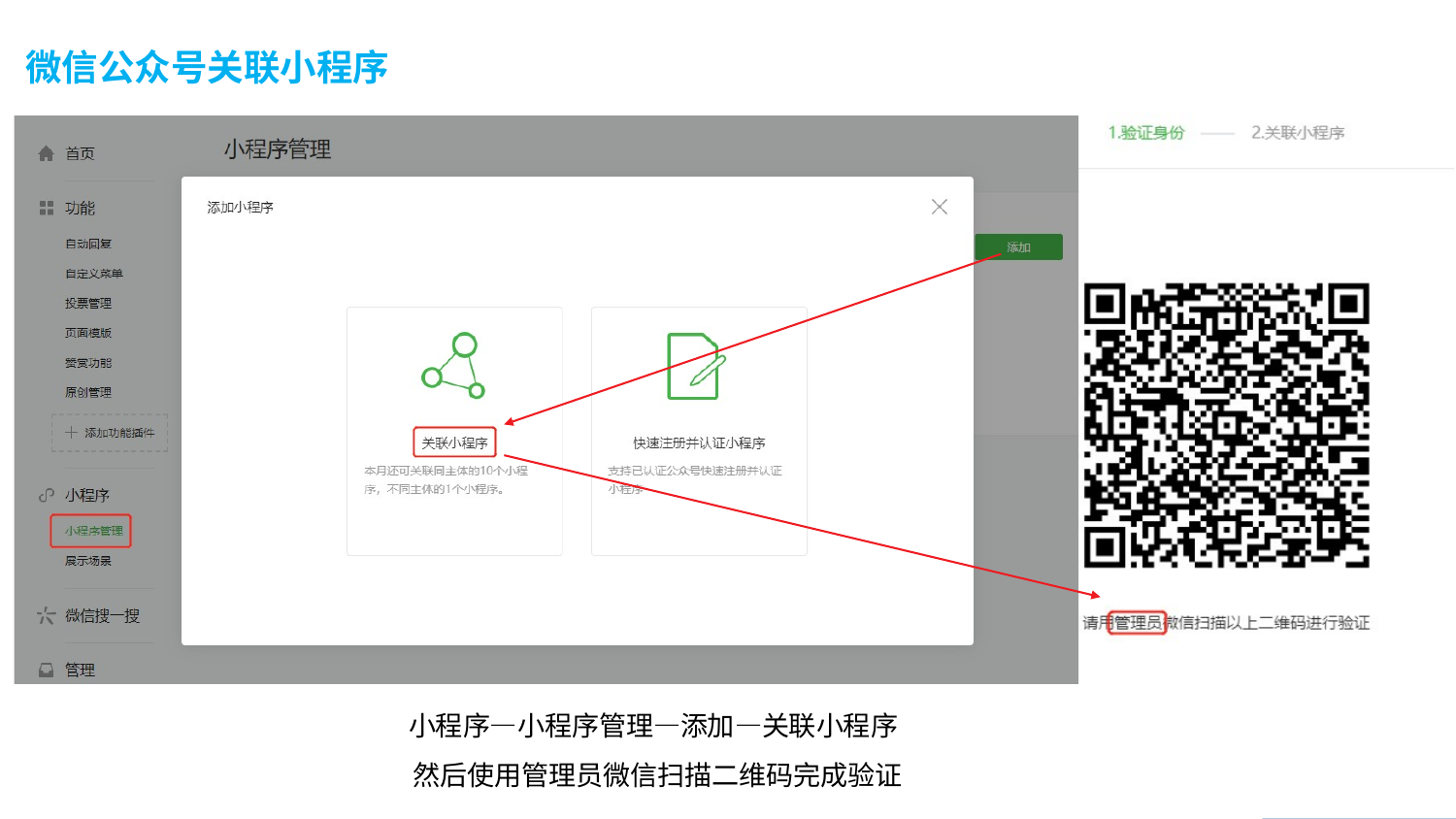

# 微信公众号关联小程序

小程序—小程序管理—添加—关联小程序 然后使用管理员微信扫描二维码完成验证